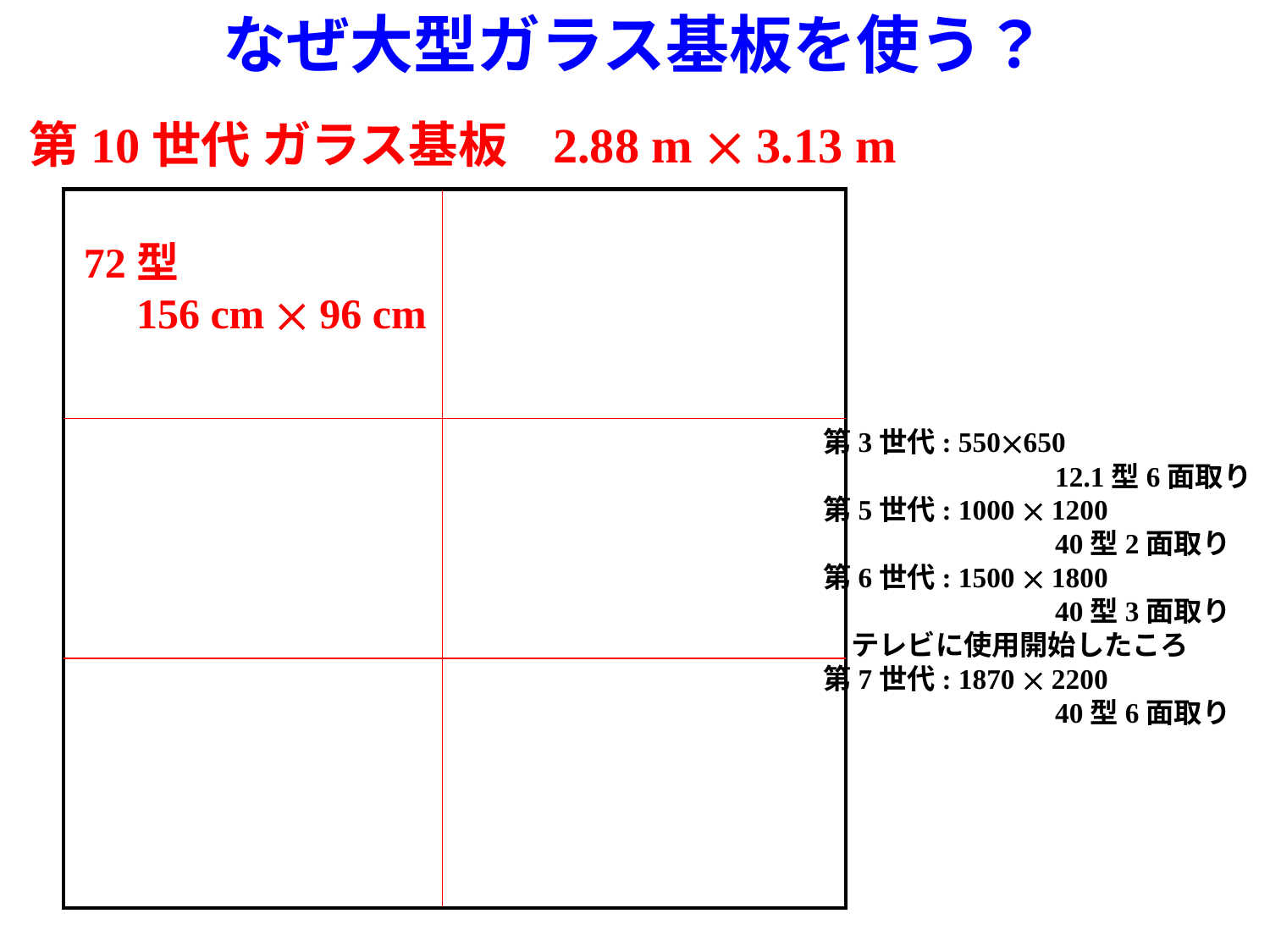

なぜ大型ガラス基板を使う？
第10世代 ガラス基板   2.88 m × 3.13 m

72型
　156 cm × 96 cm
第3世代: 550×650
　　　　　　　　12.1型6面取り
第5世代: 1000 × 1200
　　　　　　　　40型2面取り
第6世代: 1500 × 1800
　　　　　　　　40型3面取り
　テレビに使用開始したころ
第7世代: 1870 × 2200
　　　　　　　　40型6面取り